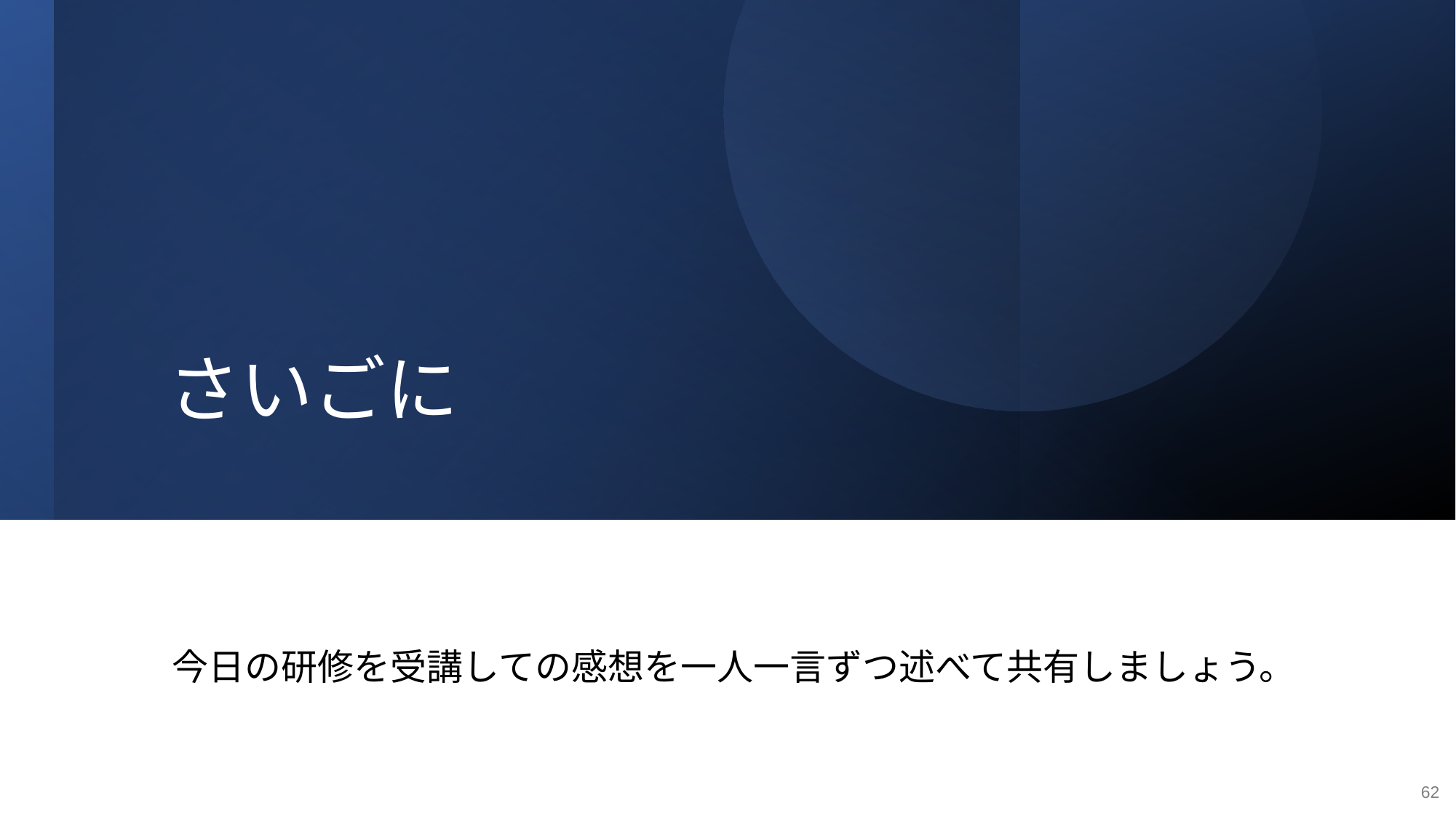

# さいごに
今日の研修を受講しての感想を一人一言ずつ述べて共有しましょう。
62